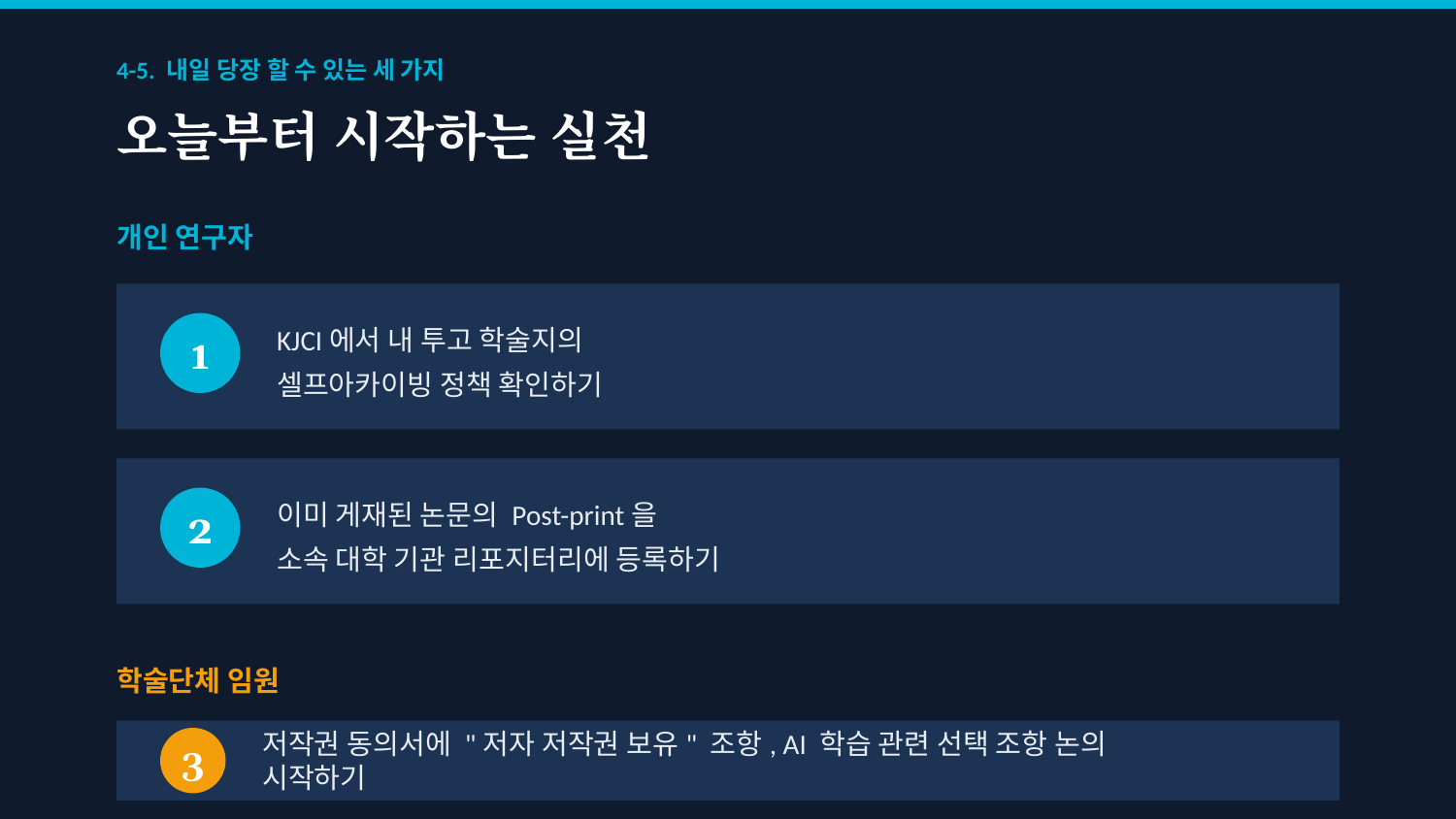

4-5. 내일 당장 할 수 있는 세 가지
오늘부터 시작하는 실천
개인 연구자

KJCI에서 내 투고 학술지의
셀프아카이빙 정책 확인하기

1

이미 게재된 논문의 Post-print을
소속 대학 기관 리포지터리에 등록하기

2
학술단체 임원

저작권 동의서에 "저자 저작권 보유" 조항, AI 학습 관련 선택 조항 논의 시작하기

3